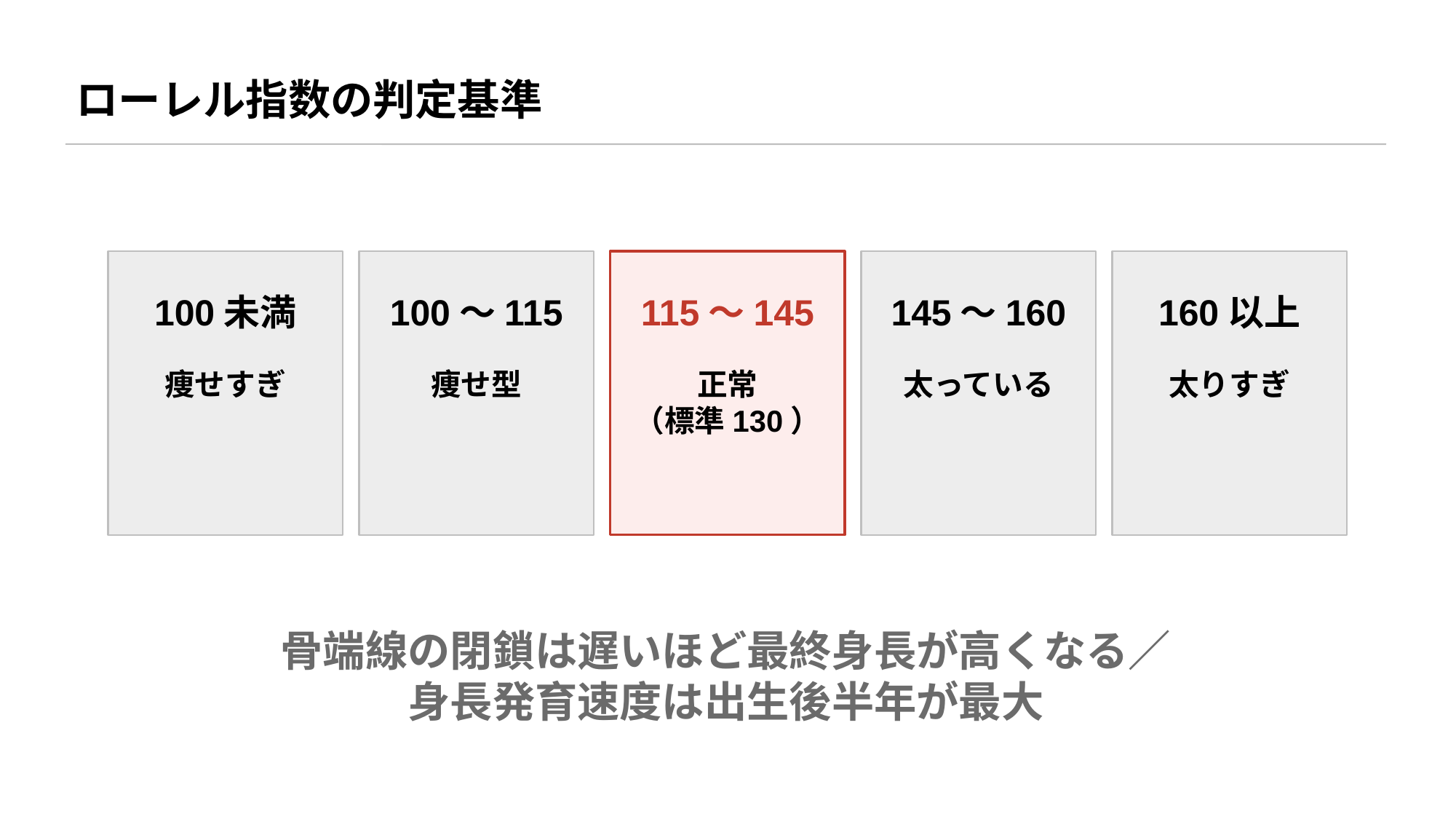

ローレル指数の判定基準

100未満
100〜115
115〜145
145〜160
160以上
痩せすぎ
痩せ型
正常
（標準130）
太っている
太りすぎ
骨端線の閉鎖は遅いほど最終身長が高くなる／
身長発育速度は出生後半年が最大